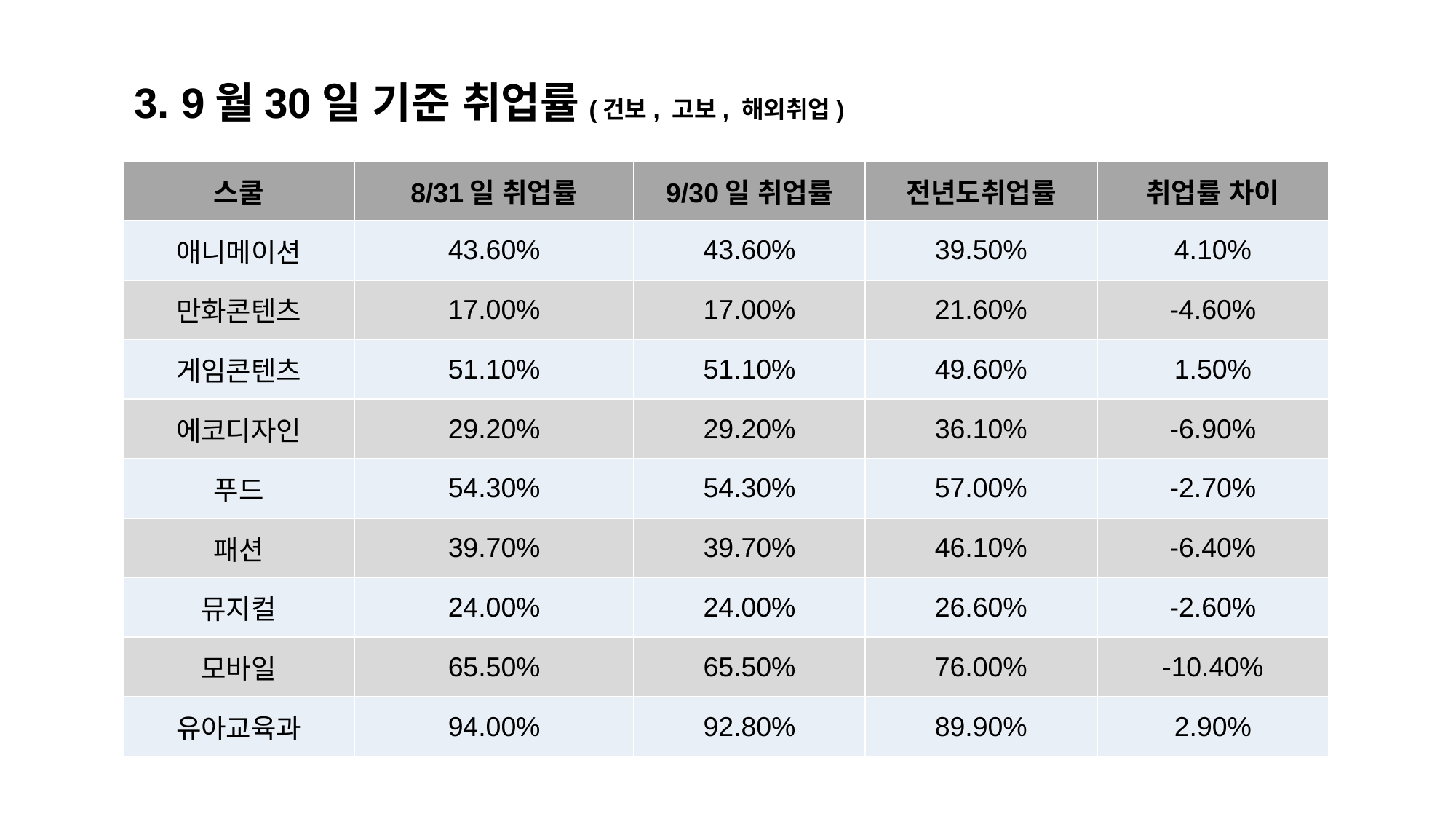

# 3. 9월30일 기준 취업률(건보, 고보, 해외취업)
| 스쿨 | 8/31일 취업률 | 9/30일 취업률 | 전년도취업률 | 취업률 차이 |
| --- | --- | --- | --- | --- |
| 애니메이션 | 43.60% | 43.60% | 39.50% | 4.10% |
| 만화콘텐츠 | 17.00% | 17.00% | 21.60% | -4.60% |
| 게임콘텐츠 | 51.10% | 51.10% | 49.60% | 1.50% |
| 에코디자인 | 29.20% | 29.20% | 36.10% | -6.90% |
| 푸드 | 54.30% | 54.30% | 57.00% | -2.70% |
| 패션 | 39.70% | 39.70% | 46.10% | -6.40% |
| 뮤지컬 | 24.00% | 24.00% | 26.60% | -2.60% |
| 모바일 | 65.50% | 65.50% | 76.00% | -10.40% |
| 유아교육과 | 94.00% | 92.80% | 89.90% | 2.90% |